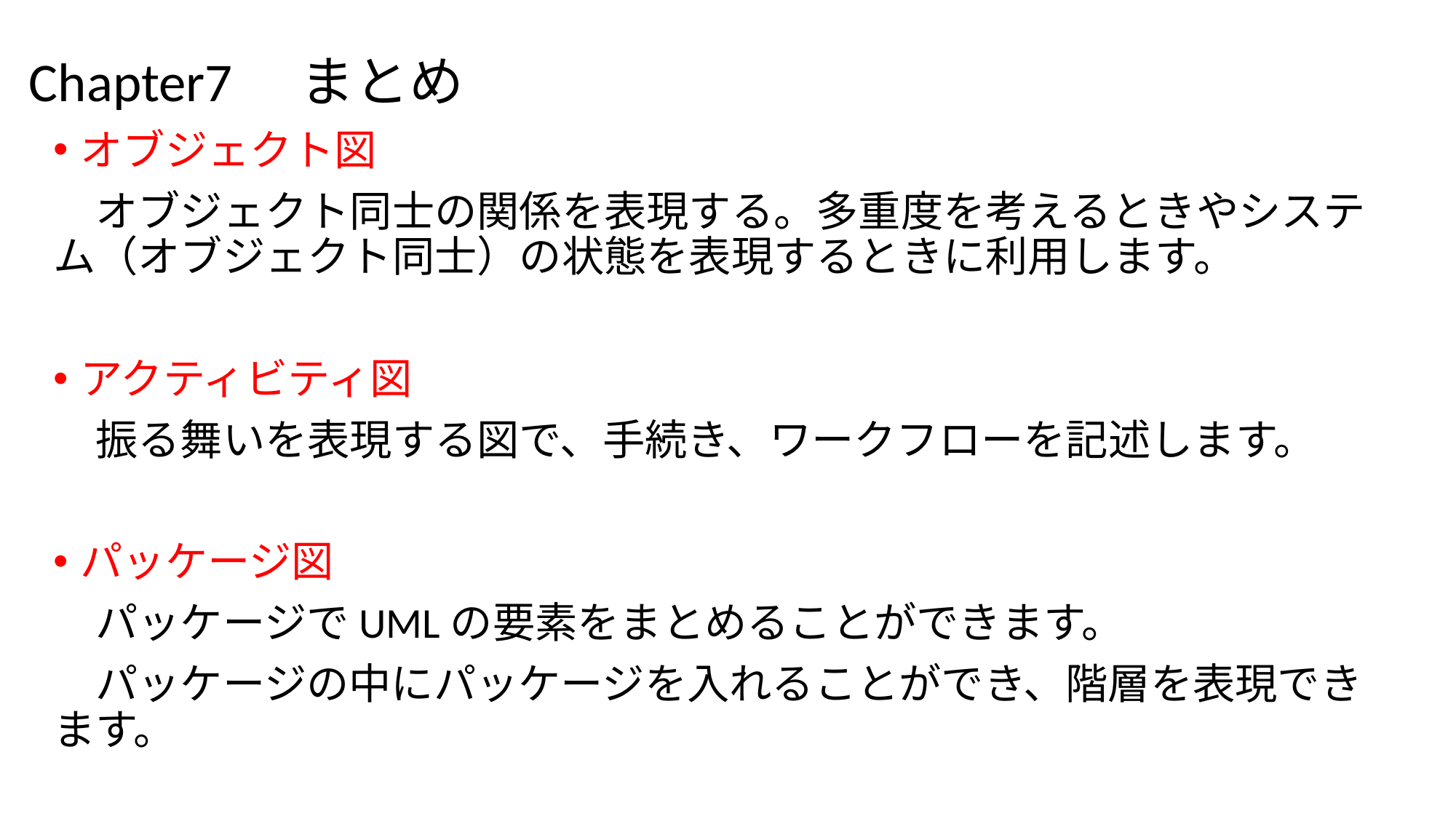

# Chapter7　まとめ
オブジェクト図
　オブジェクト同士の関係を表現する。多重度を考えるときやシステム（オブジェクト同士）の状態を表現するときに利用します。

アクティビティ図
　振る舞いを表現する図で、手続き、ワークフローを記述します。

パッケージ図
　パッケージでUMLの要素をまとめることができます。
　パッケージの中にパッケージを入れることができ、階層を表現できます。